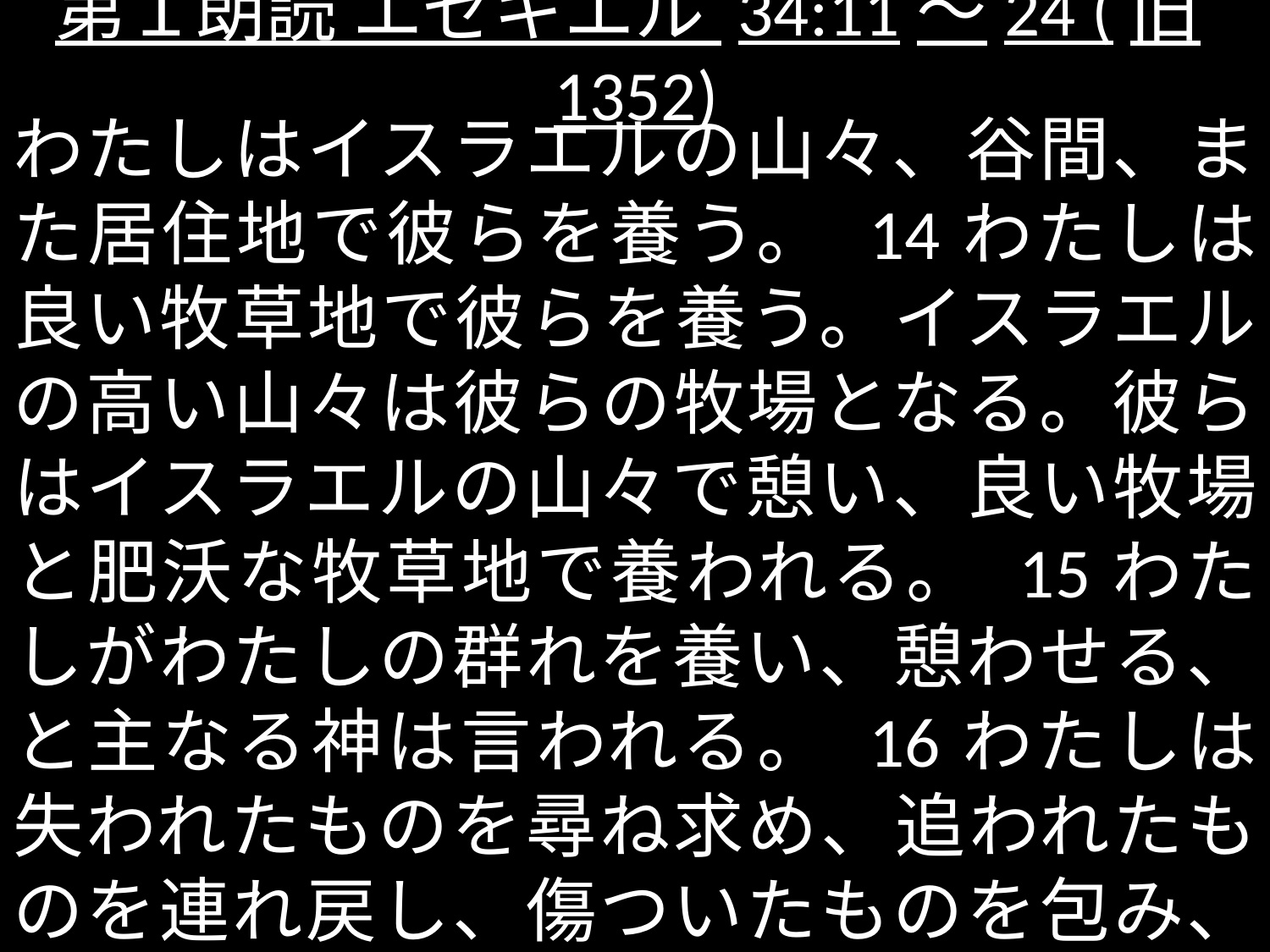

# 第１朗読 エゼキエル 34:11～24 (旧1352)
わたしはイスラエルの山々、谷間、また居住地で彼らを養う。 14わたしは良い牧草地で彼らを養う。イスラエルの高い山々は彼らの牧場となる。彼らはイスラエルの山々で憩い、良い牧場と肥沃な牧草地で養われる。 15わたしがわたしの群れを養い、憩わせる、と主なる神は言われる。 16わたしは失われたものを尋ね求め、追われたものを連れ戻し、傷ついたものを包み、弱ったものを強くする。